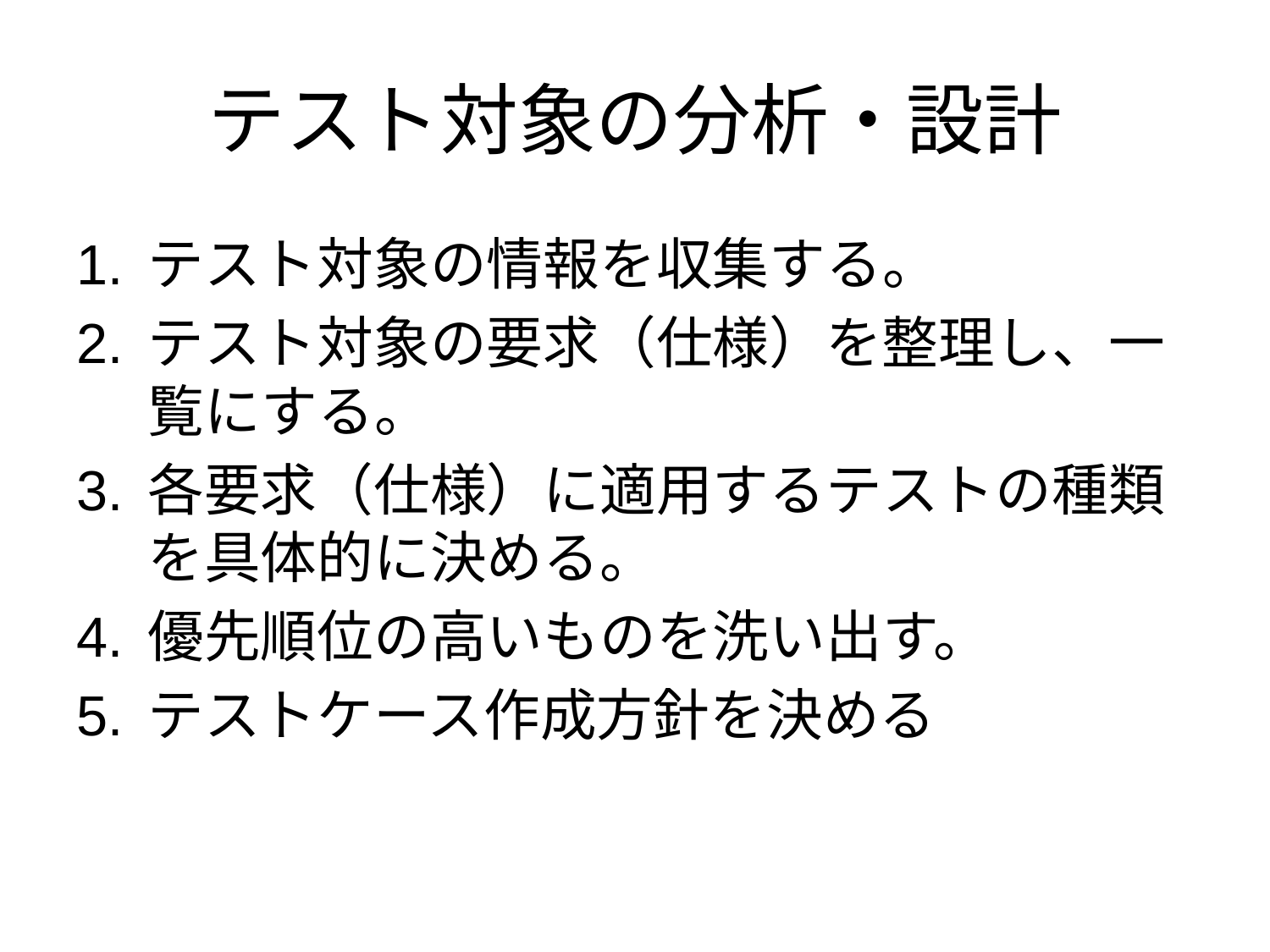

# テスト対象の分析・設計
テスト対象の情報を収集する。
テスト対象の要求（仕様）を整理し、一覧にする。
各要求（仕様）に適用するテストの種類を具体的に決める。
優先順位の高いものを洗い出す。
テストケース作成方針を決める